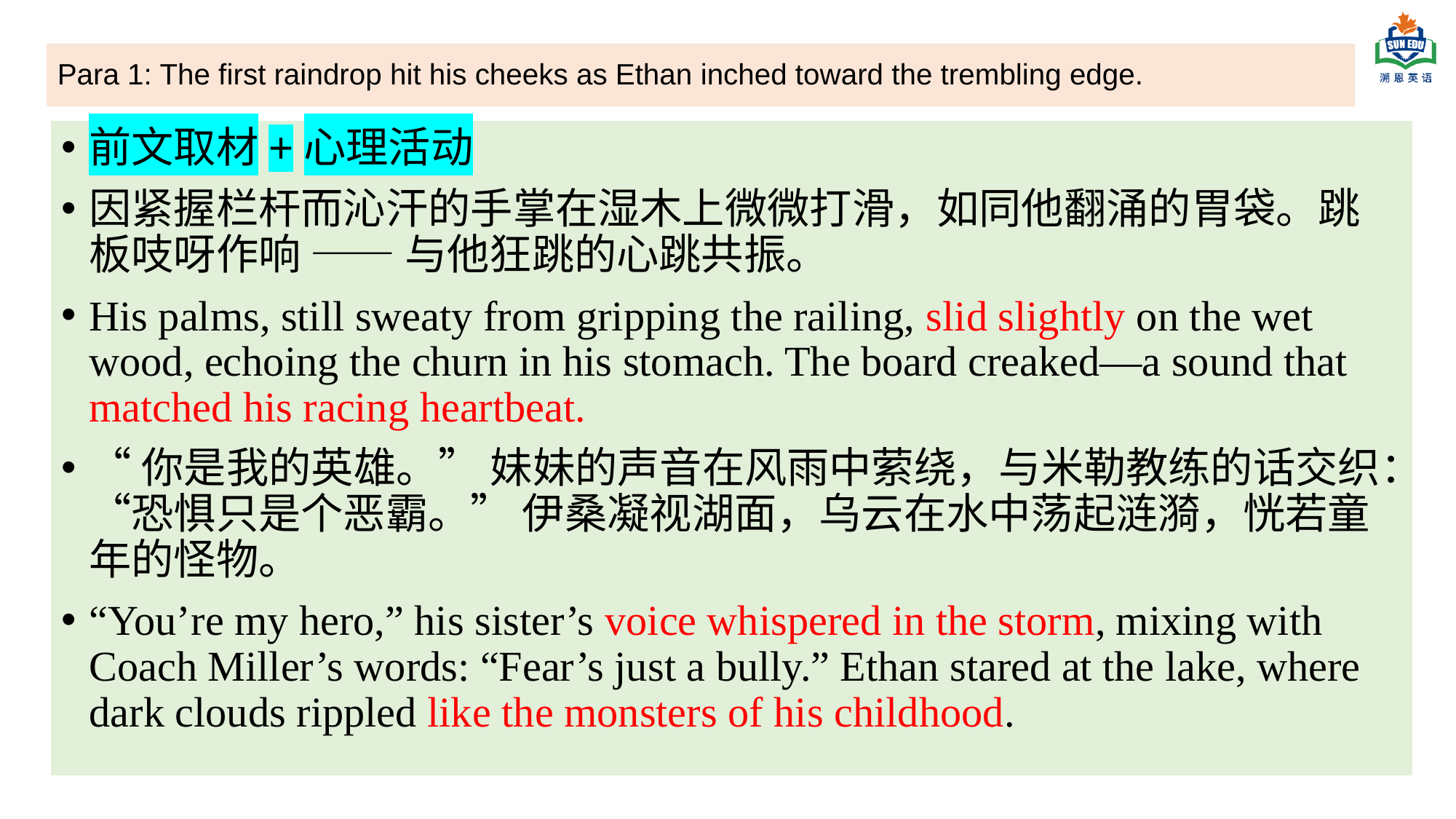

# Para 1: The first raindrop hit his cheeks as Ethan inched toward the trembling edge.
前文取材+心理活动
因紧握栏杆而沁汗的手掌在湿木上微微打滑，如同他翻涌的胃袋。跳板吱呀作响 —— 与他狂跳的心跳共振。
His palms, still sweaty from gripping the railing, slid slightly on the wet wood, echoing the churn in his stomach. The board creaked—a sound that matched his racing heartbeat.
“你是我的英雄。” 妹妹的声音在风雨中萦绕，与米勒教练的话交织：“恐惧只是个恶霸。” 伊桑凝视湖面，乌云在水中荡起涟漪，恍若童年的怪物。
“You’re my hero,” his sister’s voice whispered in the storm, mixing with Coach Miller’s words: “Fear’s just a bully.” Ethan stared at the lake, where dark clouds rippled like the monsters of his childhood.